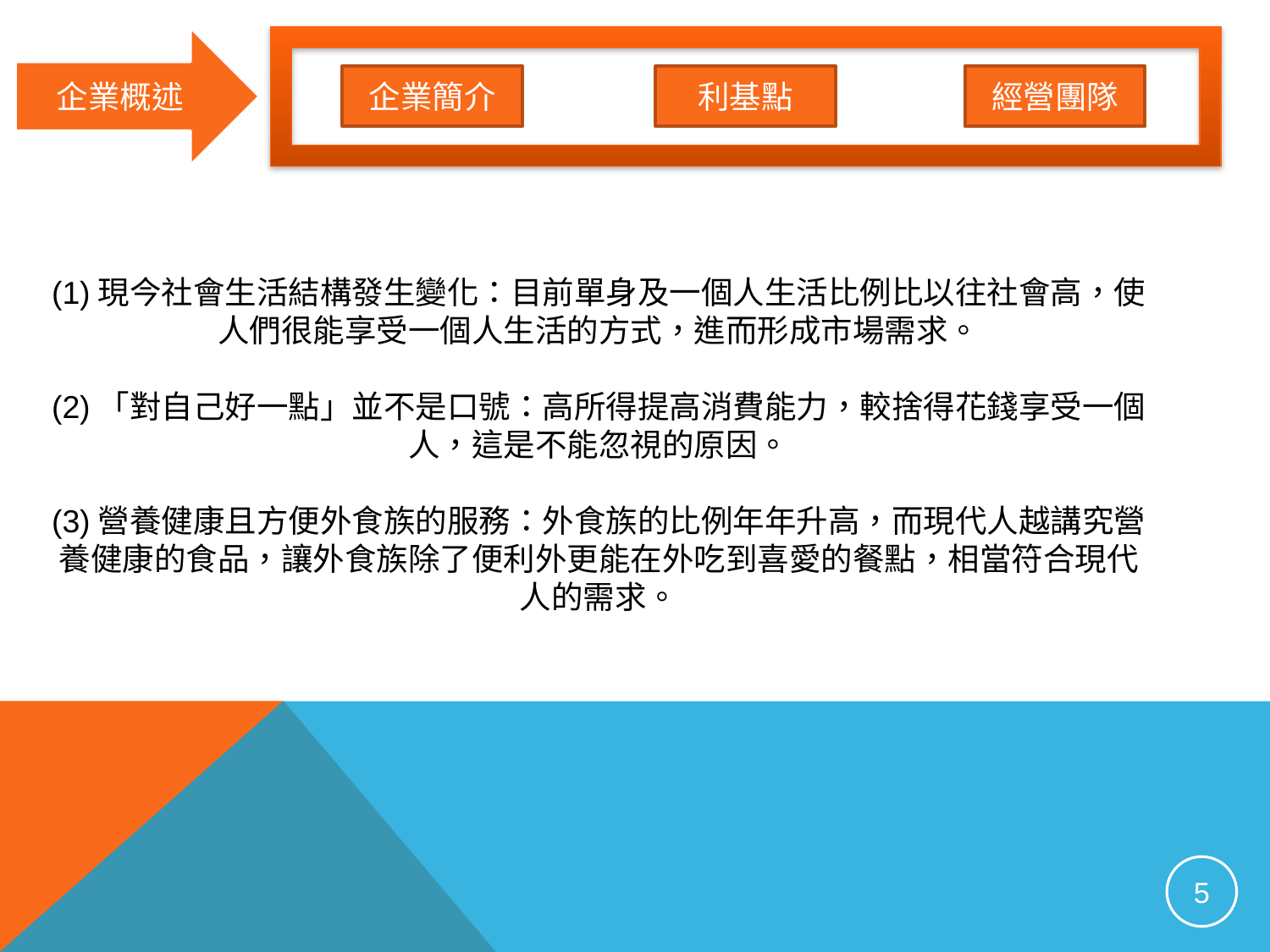

企業概述

企業簡介
經營團隊
利基點
(1)現今社會生活結構發生變化：目前單身及一個人生活比例比以往社會高，使人們很能享受一個人生活的方式，進而形成市場需求。

(2)「對自己好一點」並不是口號：高所得提高消費能力，較捨得花錢享受一個人，這是不能忽視的原因。

(3)營養健康且方便外食族的服務：外食族的比例年年升高，而現代人越講究營養健康的食品，讓外食族除了便利外更能在外吃到喜愛的餐點，相當符合現代人的需求。

5